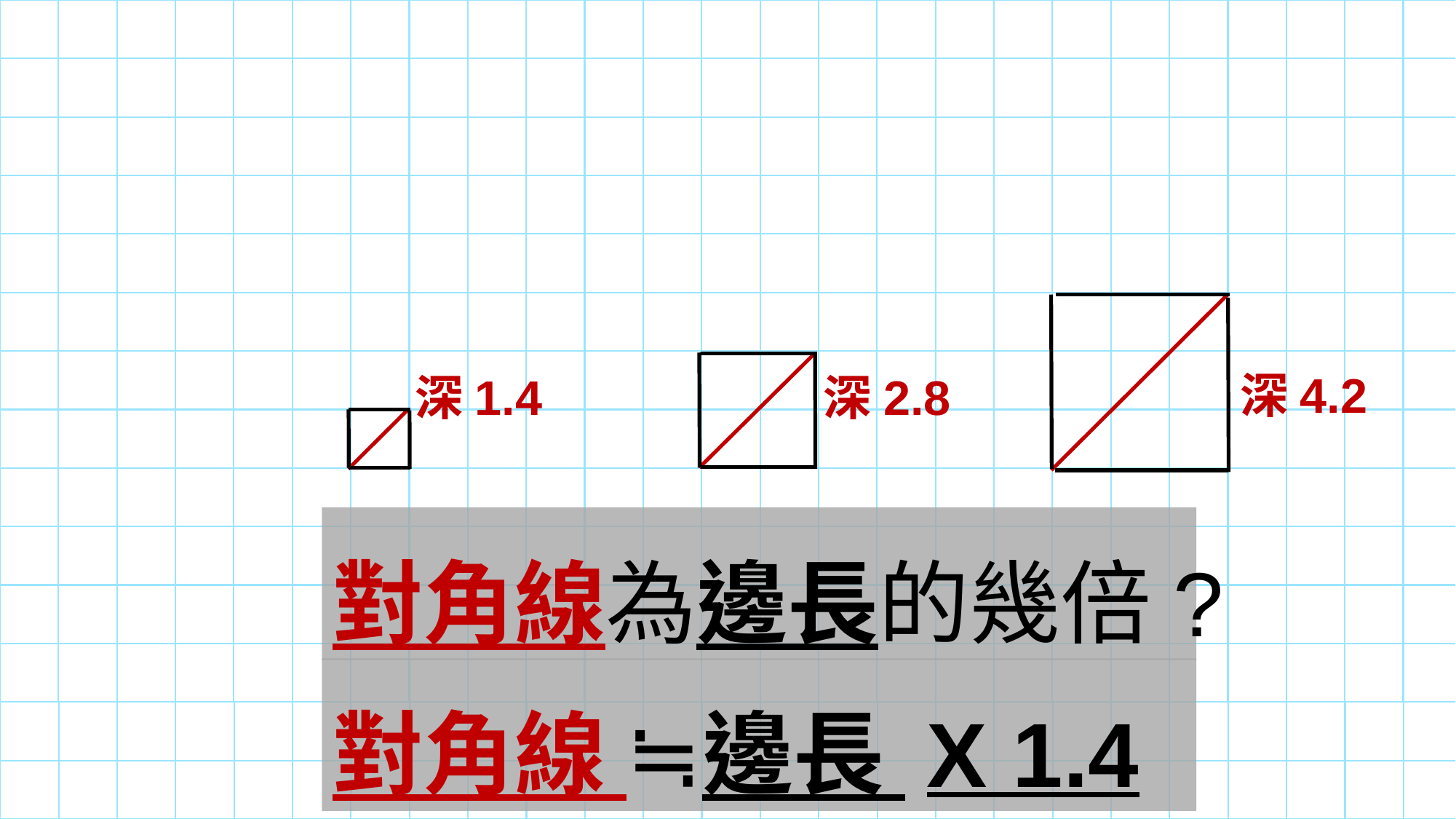

深4.2
深2.8
深1.4
對角線為邊長的幾倍?
對角線 ≒邊長 X 1.4